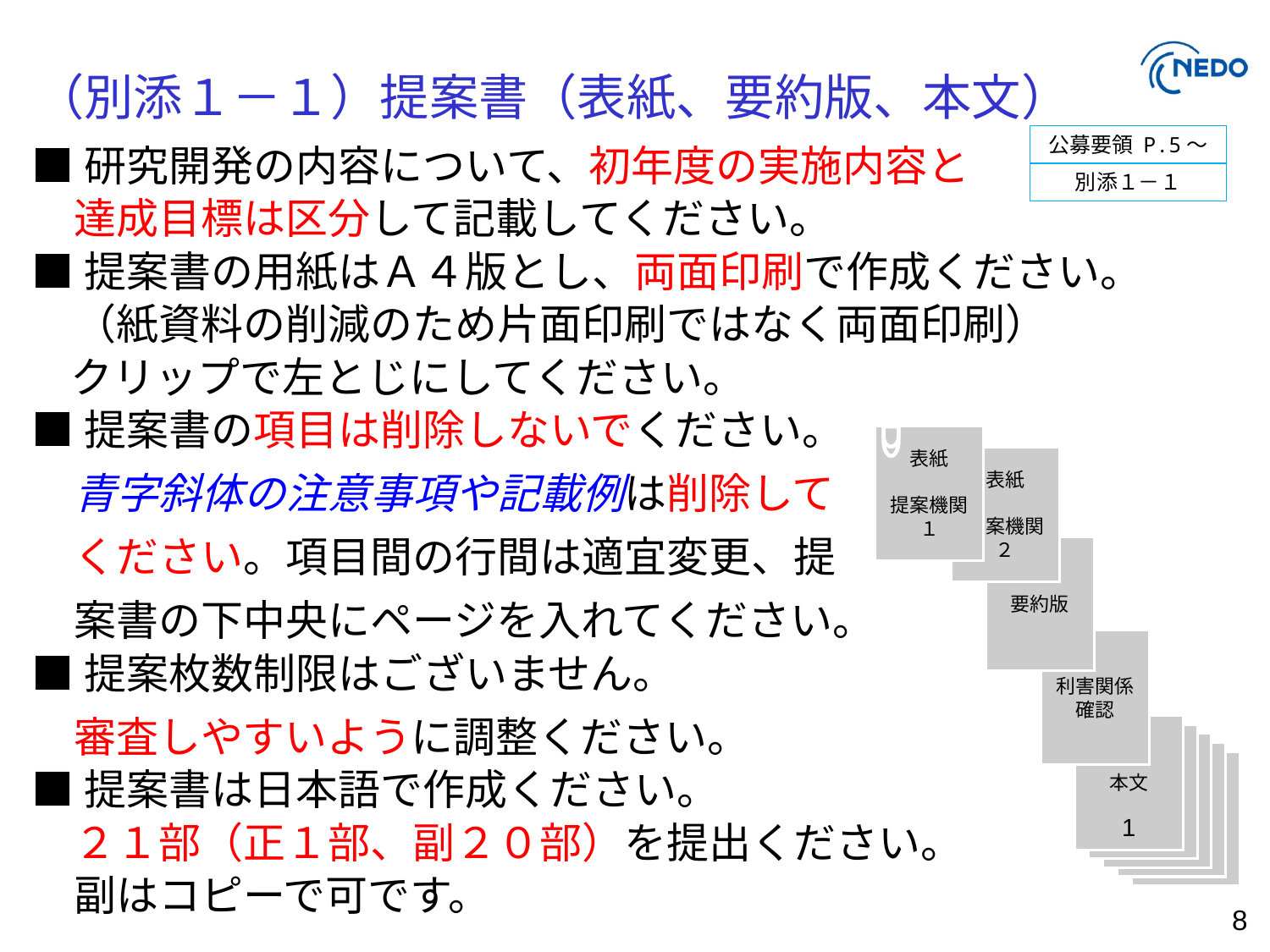

# （別添１－１）提案書（表紙、要約版、本文）
公募要領 P.5～
■研究開発の内容について、初年度の実施内容と
　達成目標は区分して記載してください。
■提案書の用紙はＡ４版とし、両面印刷で作成ください。
　（紙資料の削減のため片面印刷ではなく両面印刷）
   クリップで左とじにしてください。
■提案書の項目は削除しないでください。
　青字斜体の注意事項や記載例は削除して
　ください。項目間の行間は適宜変更、提
　案書の下中央にページを入れてください。
■提案枚数制限はございません。
　審査しやすいように調整ください。
■提案書は日本語で作成ください。
　２１部（正１部、副２０部）を提出ください。
　副はコピーで可です。

別添１－１
表紙

提案機関１

表紙

提案機関
２
要約版
利害関係確認
本文
本文
本文
本文
本文
1
8